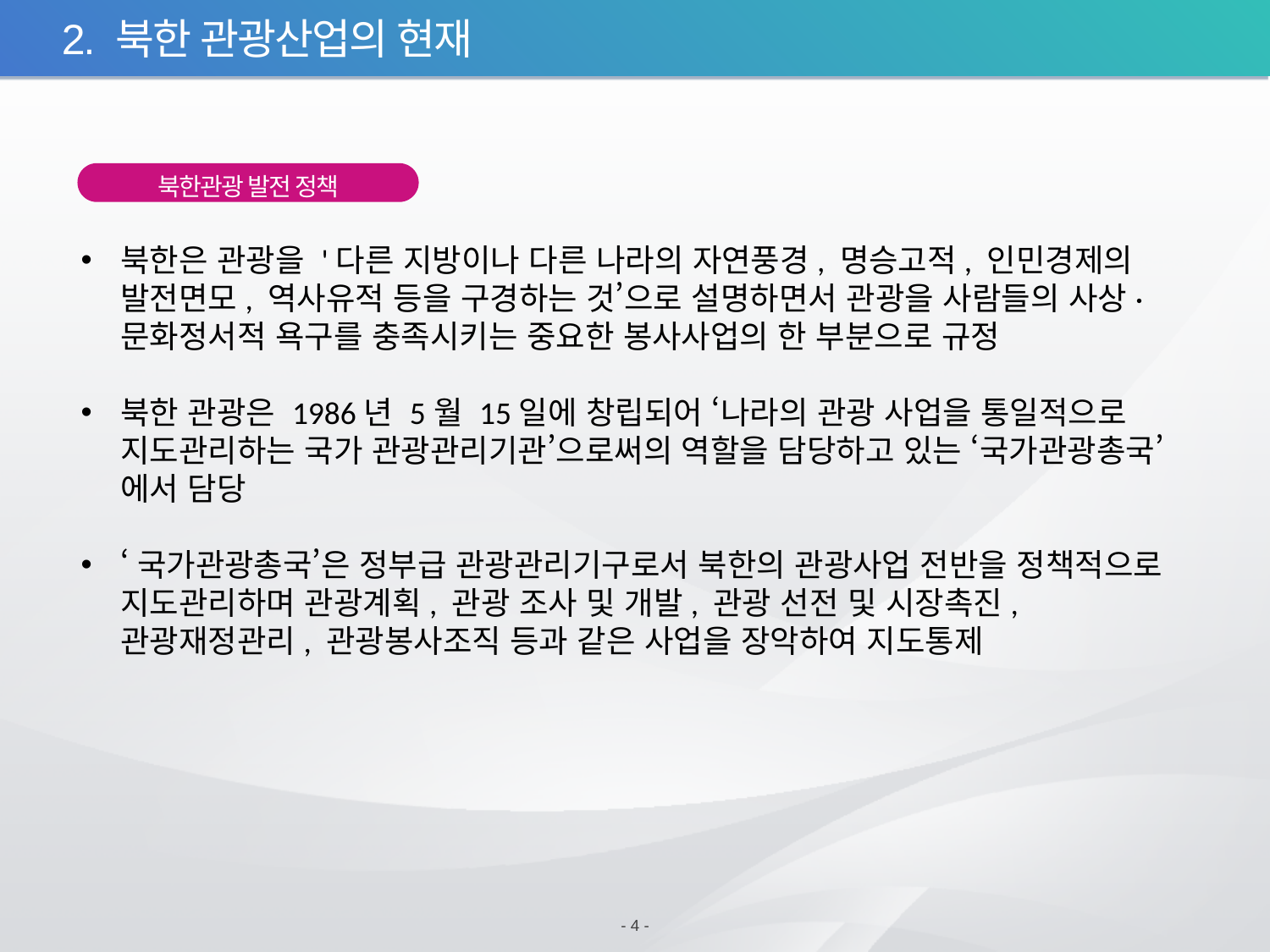

2. 북한 관광산업의 현재

북한관광 발전 정책
북한은 관광을 '다른 지방이나 다른 나라의 자연풍경, 명승고적, 인민경제의 발전면모, 역사유적 등을 구경하는 것’으로 설명하면서 관광을 사람들의 사상·문화정서적 욕구를 충족시키는 중요한 봉사사업의 한 부분으로 규정

북한 관광은 1986년 5월 15일에 창립되어 ‘나라의 관광 사업을 통일적으로 지도관리하는 국가 관광관리기관’으로써의 역할을 담당하고 있는 ‘국가관광총국’에서 담당

‘국가관광총국’은 정부급 관광관리기구로서 북한의 관광사업 전반을 정책적으로 지도관리하며 관광계획, 관광 조사 및 개발, 관광 선전 및 시장촉진, 관광재정관리, 관광봉사조직 등과 같은 사업을 장악하여 지도통제